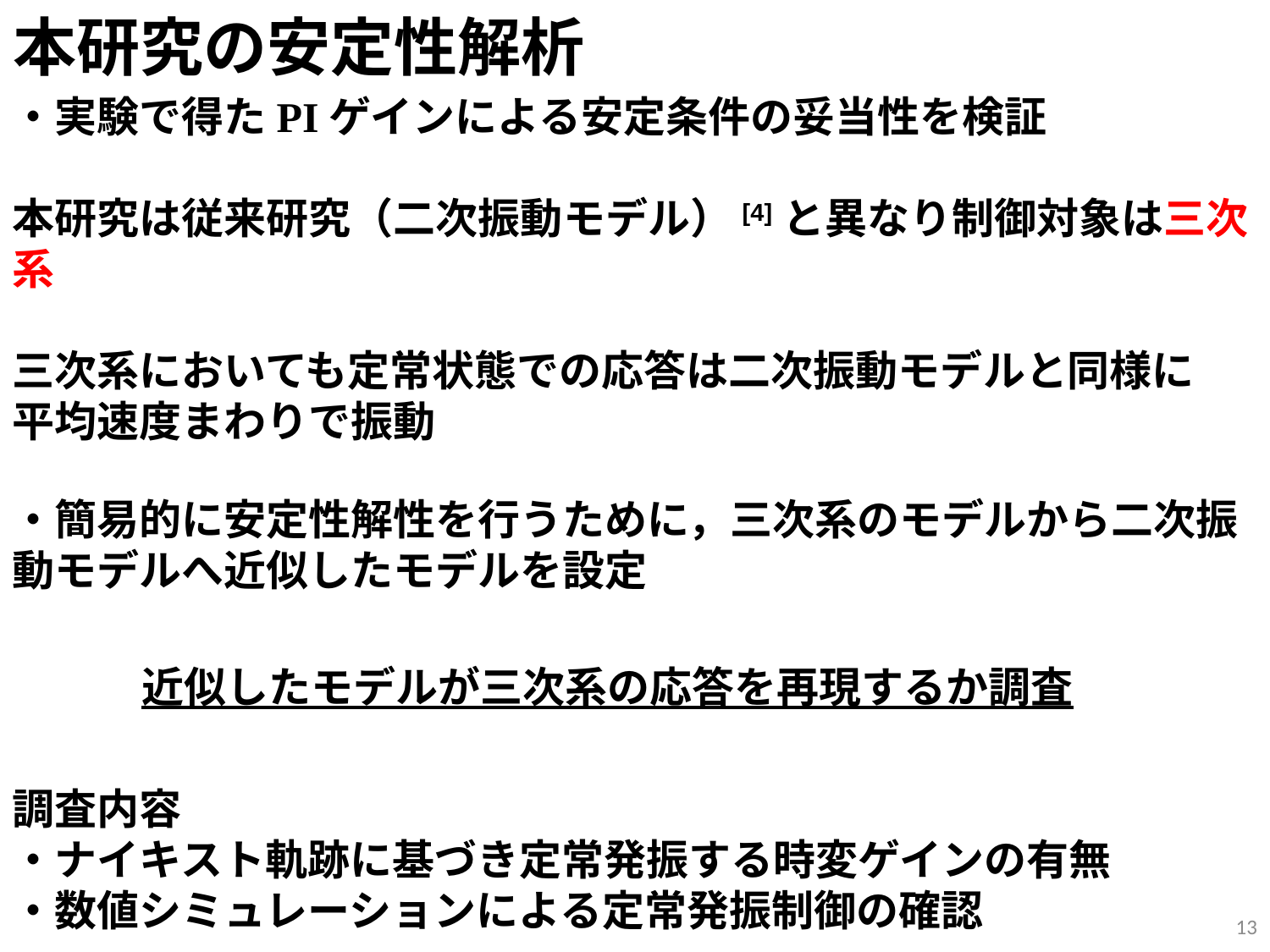

# 本研究の安定性解析
・実験で得たPIゲインによる安定条件の妥当性を検証

本研究は従来研究（二次振動モデル）[4]と異なり制御対象は三次系

三次系においても定常状態での応答は二次振動モデルと同様に
平均速度まわりで振動

・簡易的に安定性解性を行うために，三次系のモデルから二次振動モデルへ近似したモデルを設定

近似したモデルが三次系の応答を再現するか調査
調査内容
・ナイキスト軌跡に基づき定常発振する時変ゲインの有無
・数値シミュレーションによる定常発振制御の確認
13